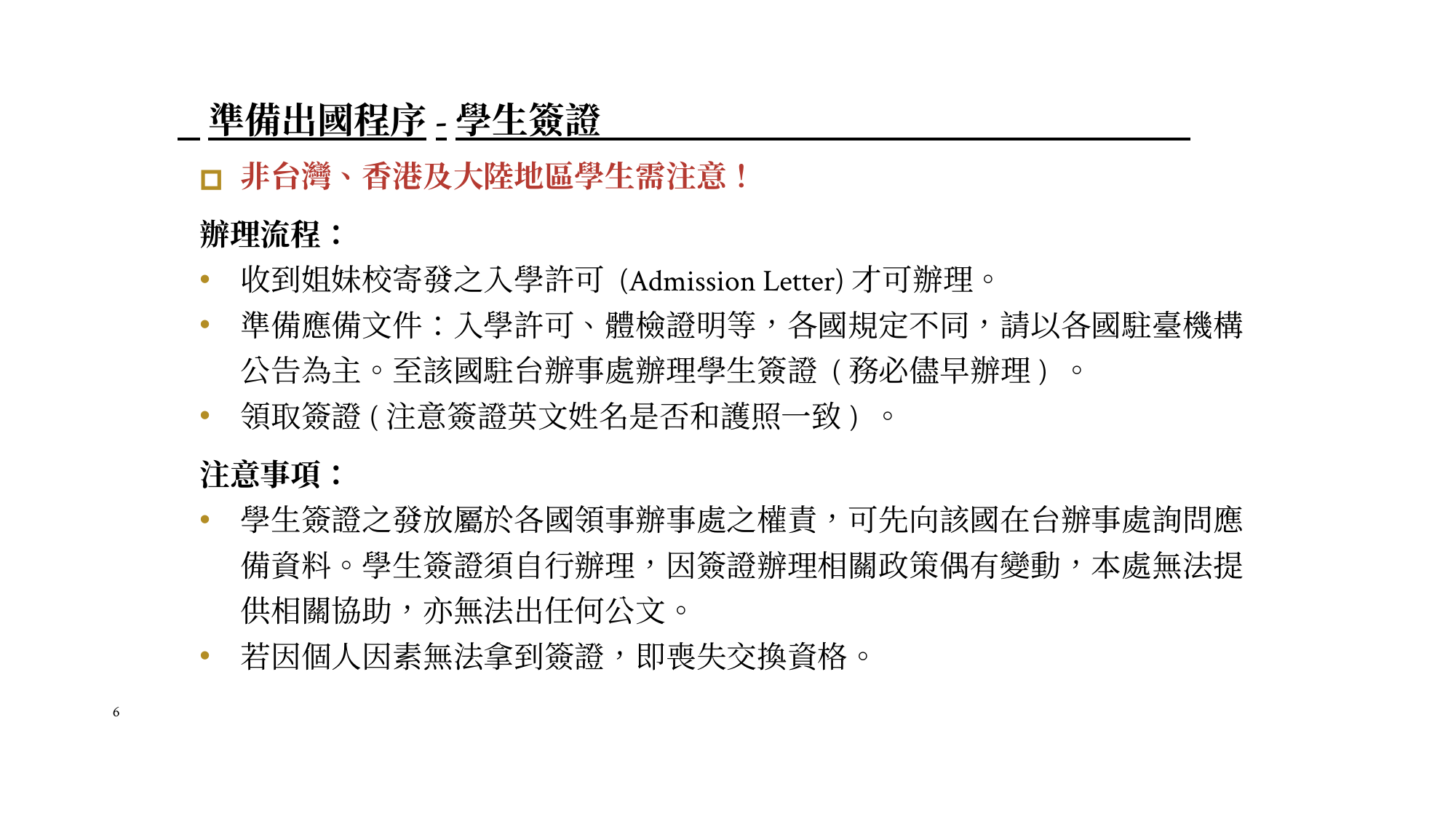

準備出國程序-學生簽證
非台灣、香港及大陸地區學生需注意！
辦理流程：
收到姐妹校寄發之入學許可 (Admission Letter)才可辦理。
準備應備文件：入學許可、體檢證明等，各國規定不同，請以各國駐臺機構公告為主。至該國駐台辦事處辦理學生簽證 (務必儘早辦理) 。
領取簽證(注意簽證英文姓名是否和護照一致) 。
注意事項：
學生簽證之發放屬於各國領事辦事處之權責，可先向該國在台辦事處詢問應備資料。學生簽證須自行辦理，因簽證辦理相關政策偶有變動，本處無法提供相關協助，亦無法出任何公文。
若因個人因素無法拿到簽證，即喪失交換資格。
6